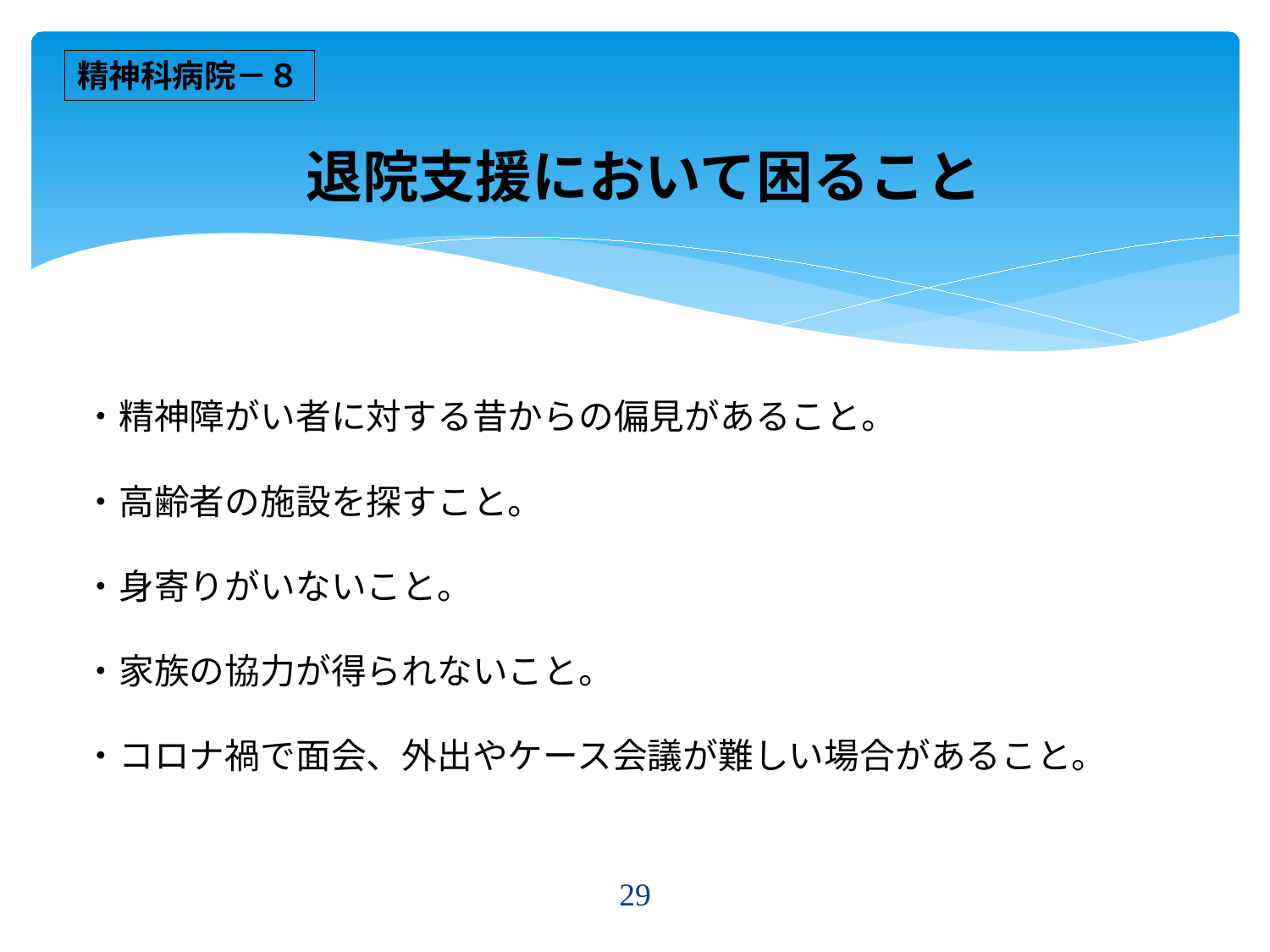

精神科病院－８
# 退院支援において困ること
・精神障がい者に対する昔からの偏見があること。
・高齢者の施設を探すこと。
・身寄りがいないこと。
・家族の協力が得られないこと。
・コロナ禍で面会、外出やケース会議が難しい場合があること。
29